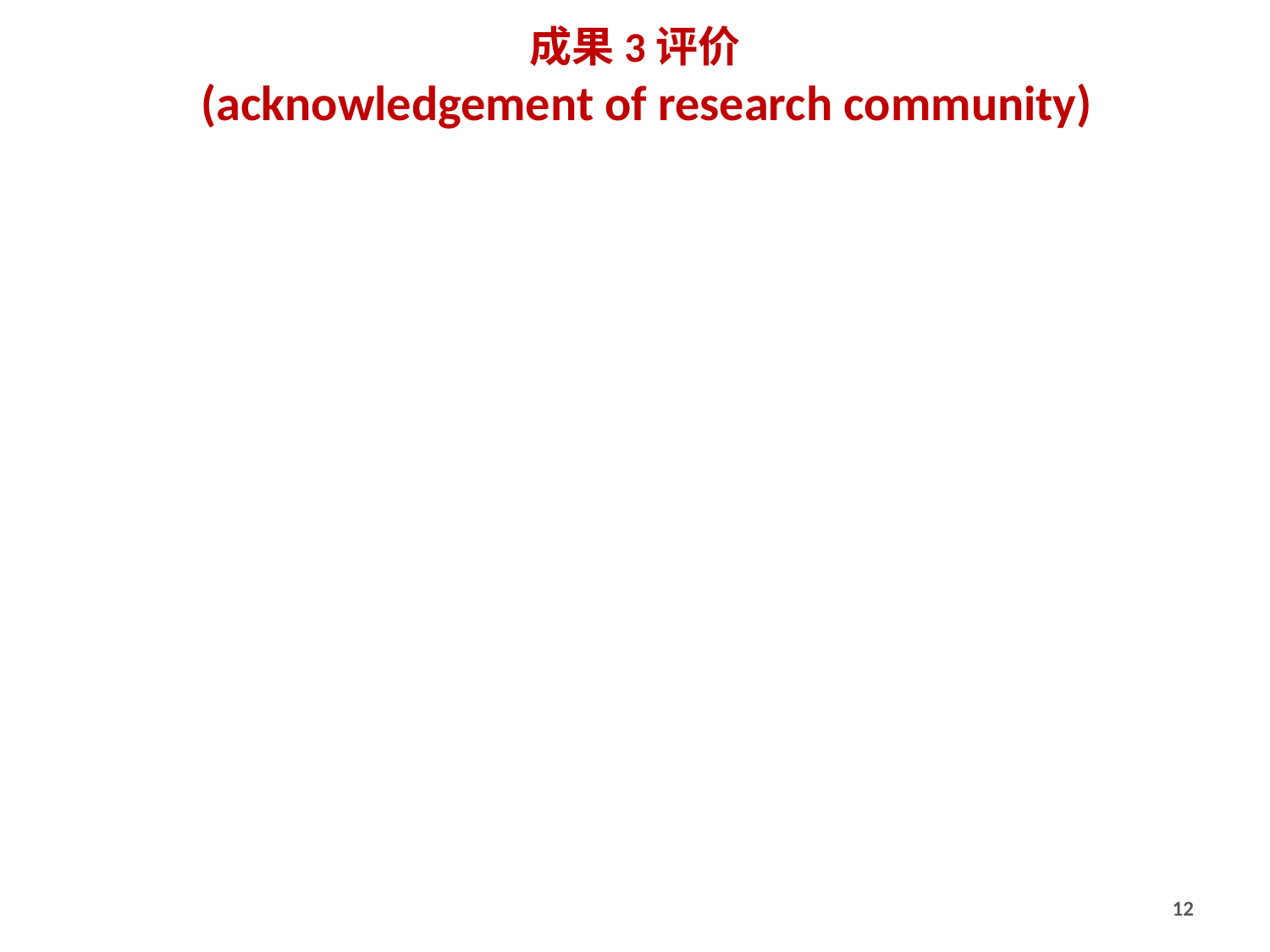

# 成果3评价 (acknowledgement of research community)
12